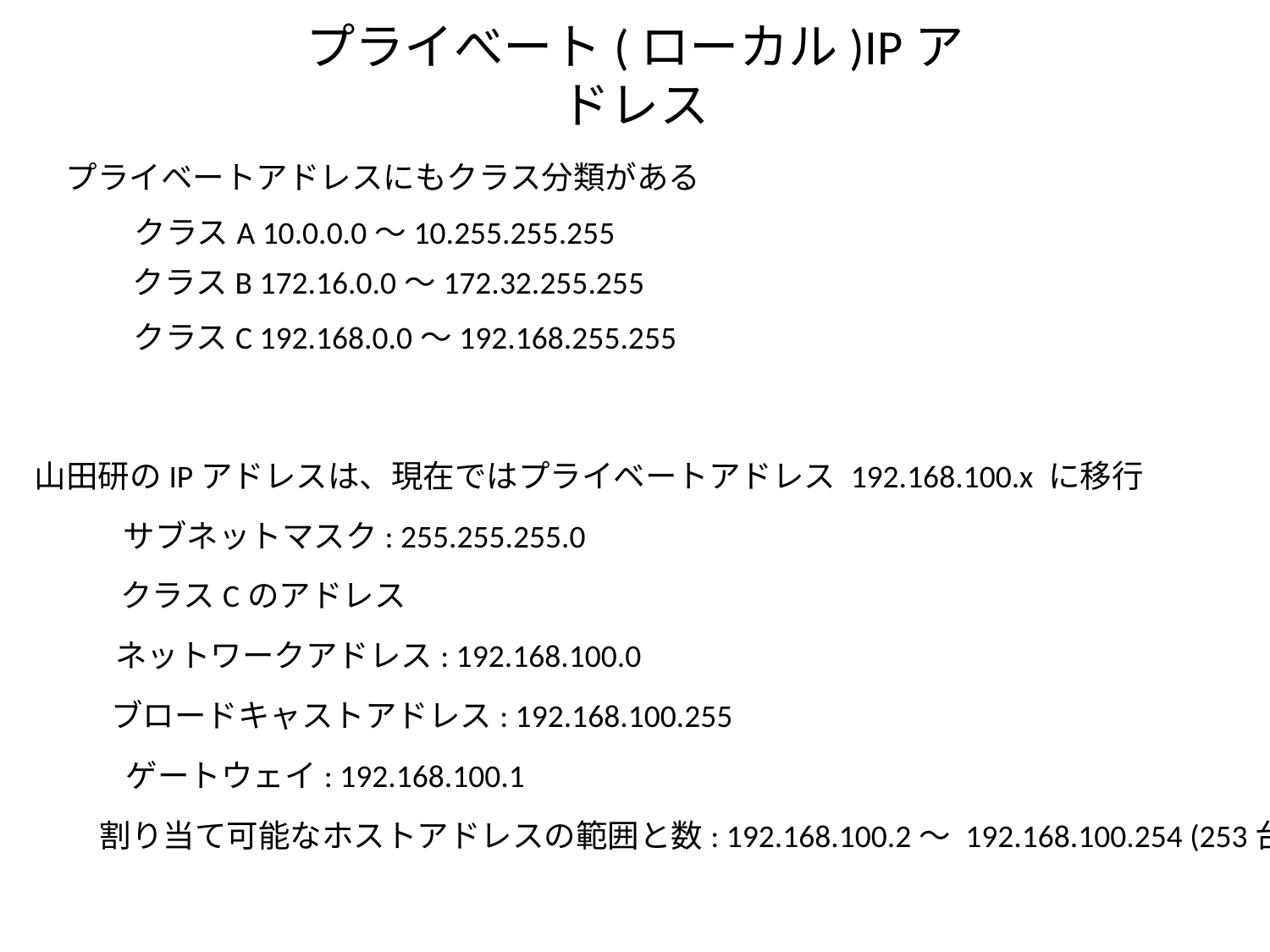

# プライべート(ローカル)IPアドレス
プライベートアドレスにもクラス分類がある
クラスA 10.0.0.0～10.255.255.255
クラスB 172.16.0.0～172.32.255.255
クラスC 192.168.0.0～192.168.255.255
山田研のIPアドレスは、現在ではプライベートアドレス 192.168.100.x に移行
サブネットマスク: 255.255.255.0
クラスCのアドレス
ネットワークアドレス: 192.168.100.0
ブロードキャストアドレス: 192.168.100.255
ゲートウェイ: 192.168.100.1
割り当て可能なホストアドレスの範囲と数: 192.168.100.2～ 192.168.100.254 (253台)